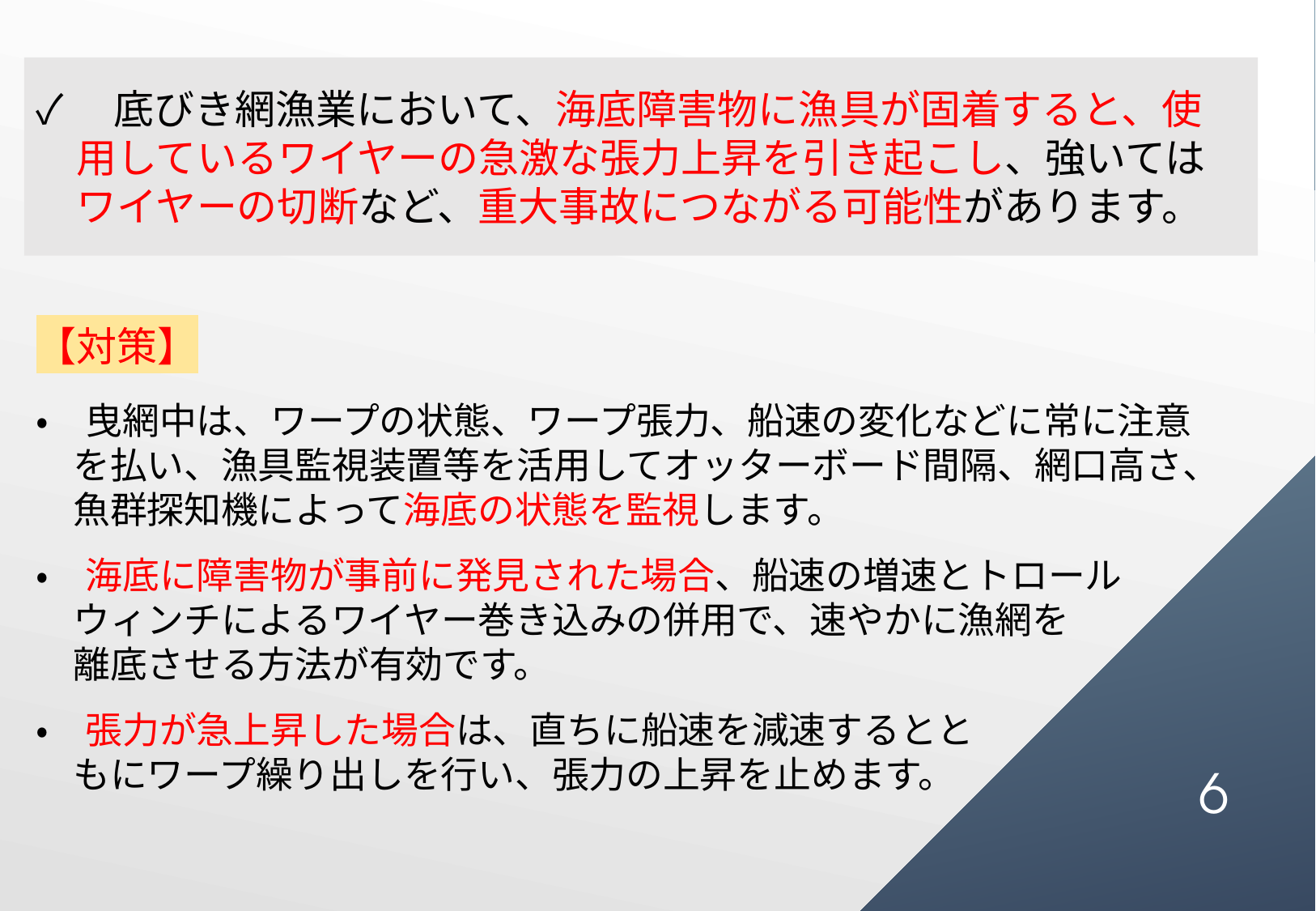

✓　底びき網漁業において、海底障害物に漁具が固着すると、使
　用しているワイヤーの急激な張力上昇を引き起こし、強いては
　ワイヤーの切断など、重大事故につながる可能性があります。

【対策】
・　曳網中は、ワープの状態、ワープ張力、船速の変化などに常に注意
　を払い、漁具監視装置等を活用してオッターボード間隔、網口高さ、
　魚群探知機によって海底の状態を監視します。

・　海底に障害物が事前に発見された場合、船速の増速とトロール
　ウィンチによるワイヤー巻き込みの併用で、速やかに漁網を
　離底させる方法が有効です。

・　張力が急上昇した場合は、直ちに船速を減速するとと
　もにワープ繰り出しを行い、張力の上昇を止めます。
6